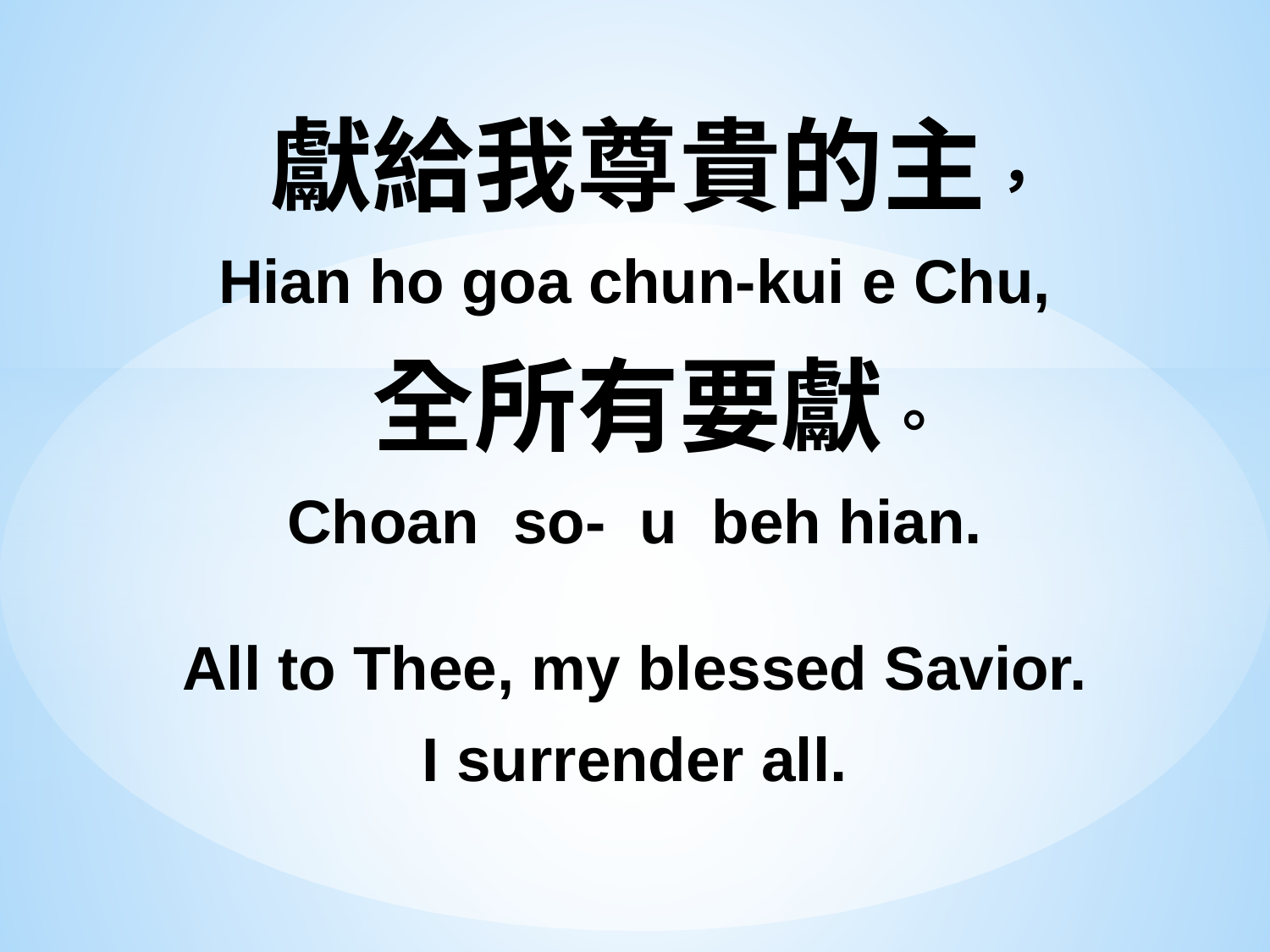

獻給我尊貴的主，
Hian ho goa chun-kui e Chu,
 全所有要獻。
Choan  so-  u  beh hian.

All to Thee, my blessed Savior.
I surrender all.